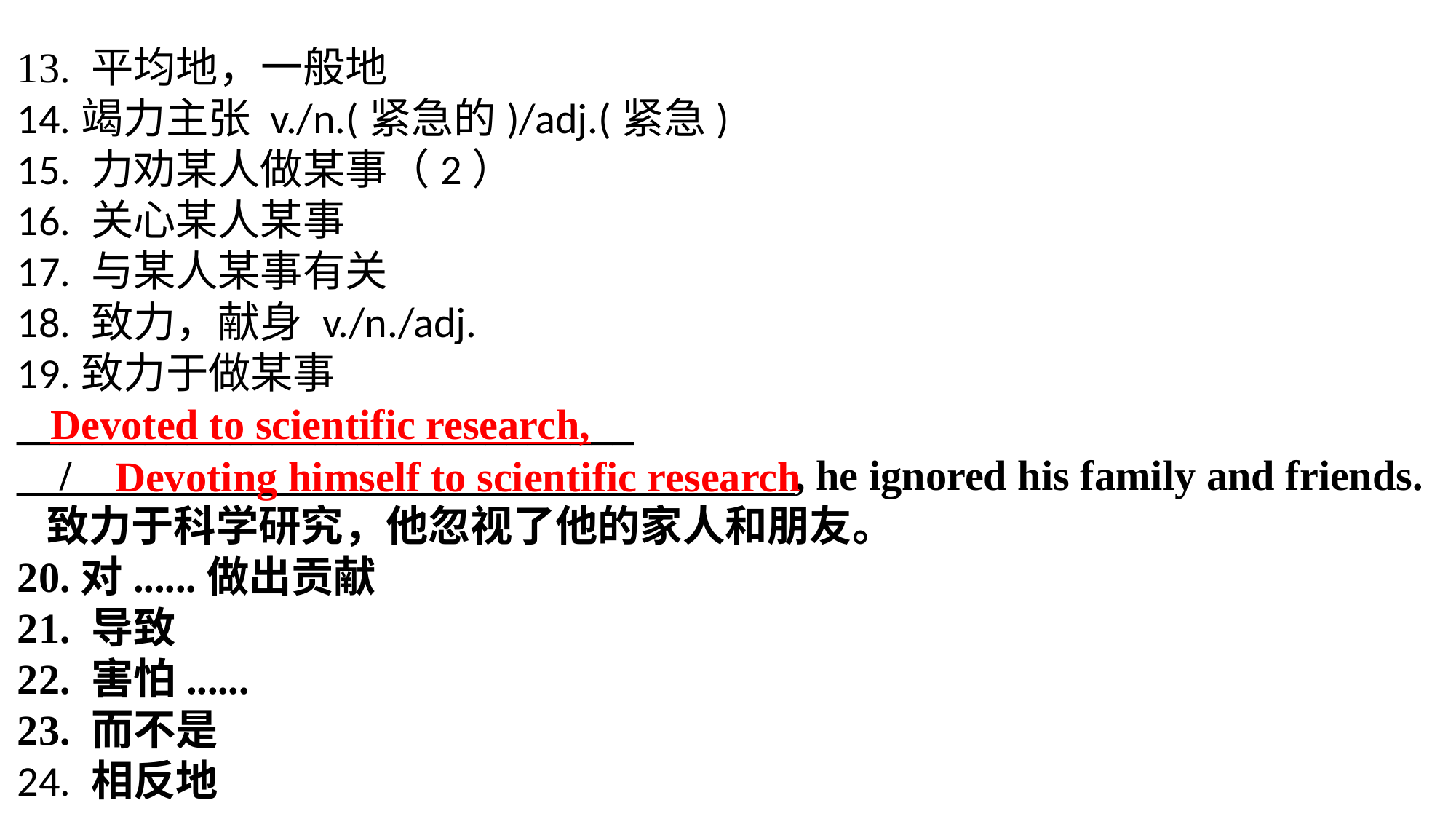

13. 平均地，一般地
14.竭力主张 v./n.(紧急的)/adj.(紧急)
15. 力劝某人做某事（2）
16. 关心某人某事
17. 与某人某事有关
18. 致力，献身 v./n./adj.
19.致力于做某事
_____________________________
__/_______________________________      , he ignored his family and friends.  致力于科学研究，他忽视了他的家人和朋友。
20.对......做出贡献
21. 导致
22. 害怕......
23. 而不是
24. 相反地
Devoted to scientific research,
Devoting himself to scientific research